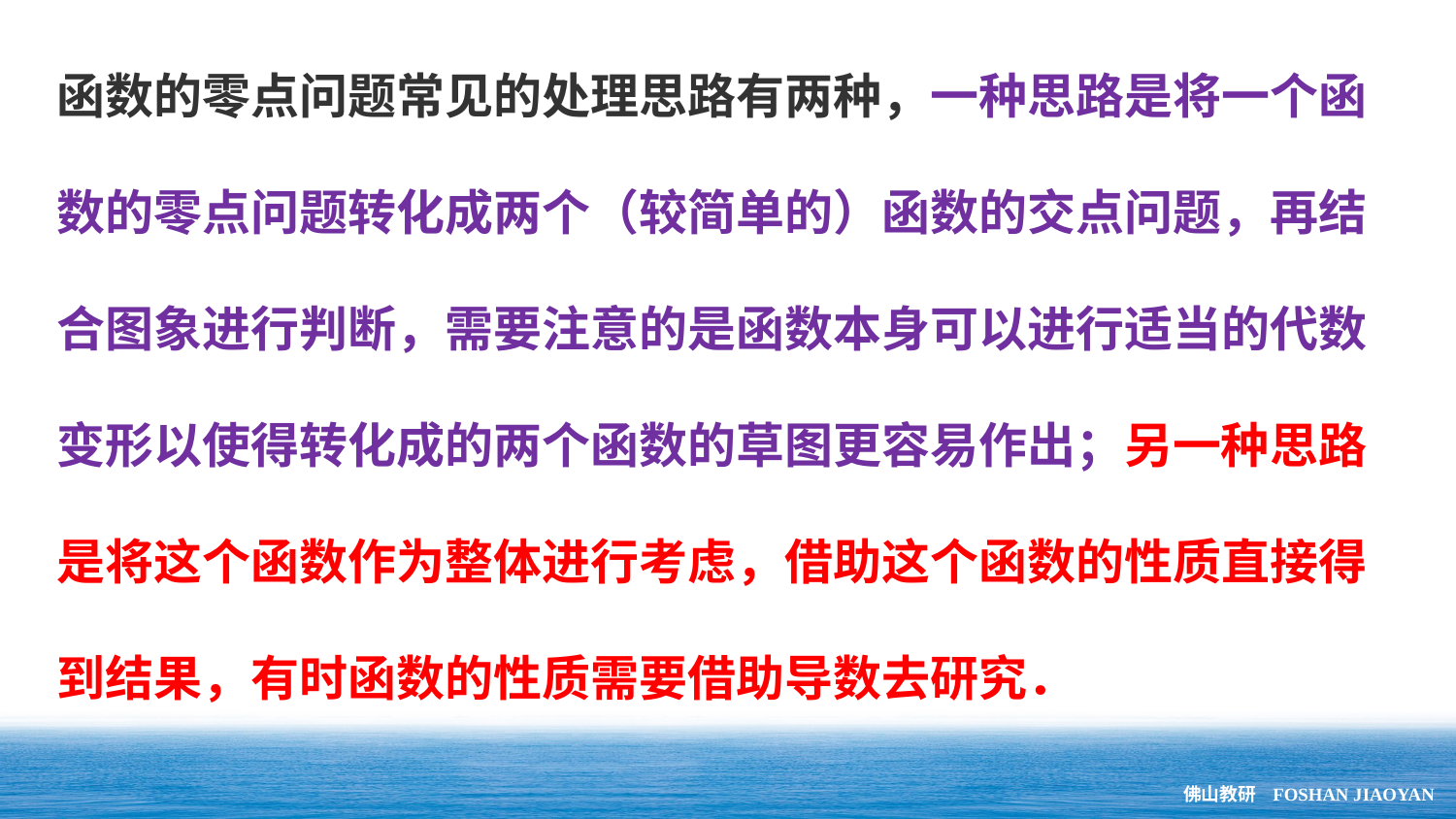

函数的零点问题常见的处理思路有两种，一种思路是将一个函数的零点问题转化成两个（较简单的）函数的交点问题，再结合图象进行判断，需要注意的是函数本身可以进行适当的代数变形以使得转化成的两个函数的草图更容易作出；另一种思路是将这个函数作为整体进行考虑，借助这个函数的性质直接得到结果，有时函数的性质需要借助导数去研究．